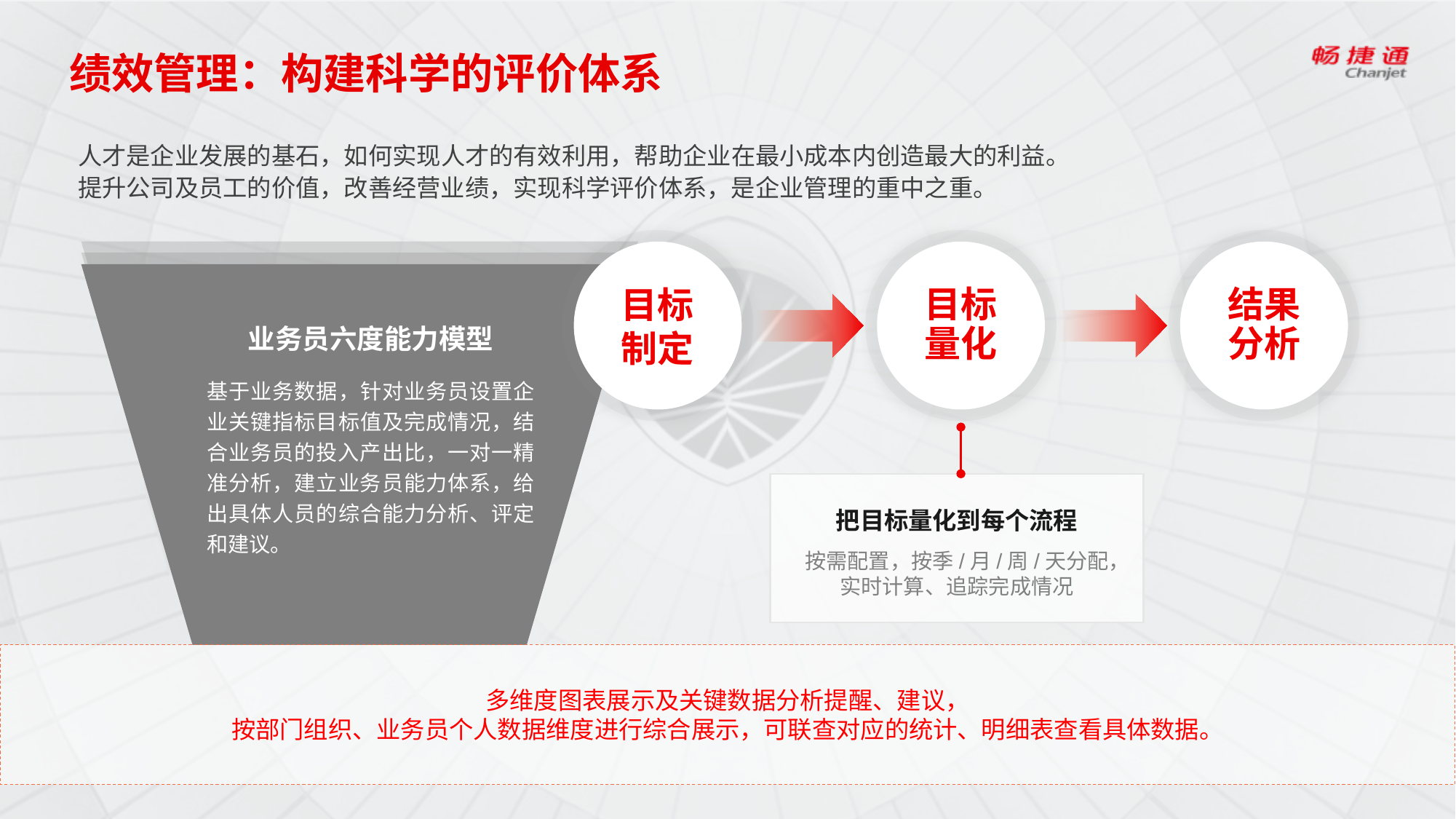

# 绩效管理：构建科学的评价体系
人才是企业发展的基石，如何实现人才的有效利用，帮助企业在最小成本内创造最大的利益。
提升公司及员工的价值，改善经营业绩，实现科学评价体系，是企业管理的重中之重。

目标
制定
目标
量化
结果
分析

业务员六度能力模型
基于业务数据，针对业务员设置企业关键指标目标值及完成情况，结合业务员的投入产出比，一对一精准分析，建立业务员能力体系，给出具体人员的综合能力分析、评定和建议。

把目标量化到每个流程
按需配置，按季/月/周/天分配，实时计算、追踪完成情况

多维度图表展示及关键数据分析提醒、建议，
按部门组织、业务员个人数据维度进行综合展示，可联查对应的统计、明细表查看具体数据。